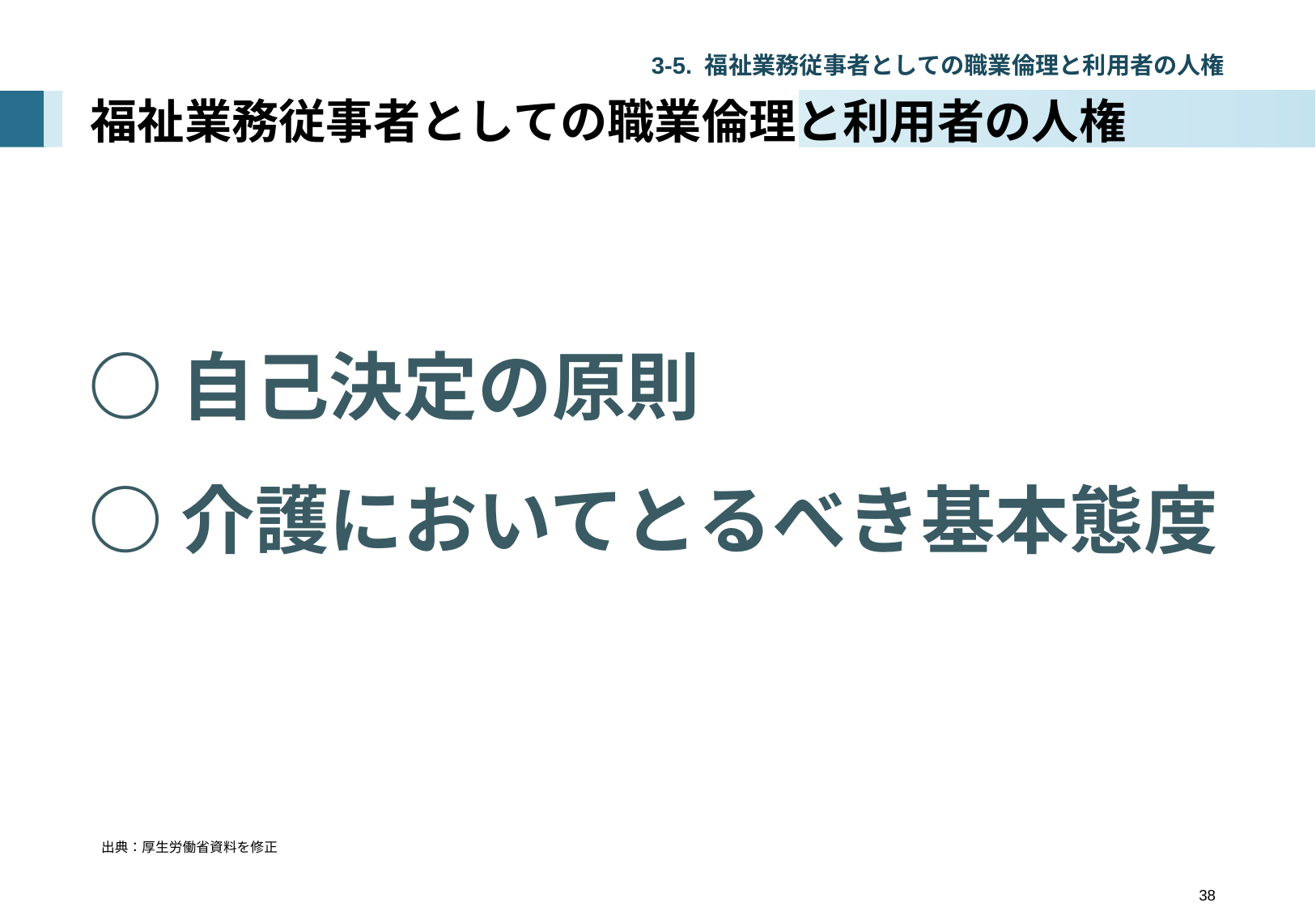

3-5. 福祉業務従事者としての職業倫理と利用者の人権
# 福祉業務従事者としての職業倫理と利用者の人権
○自己決定の原則
○介護においてとるべき基本態度
出典：厚生労働省資料を修正
　　　　　　　　　　　　　　　　 38